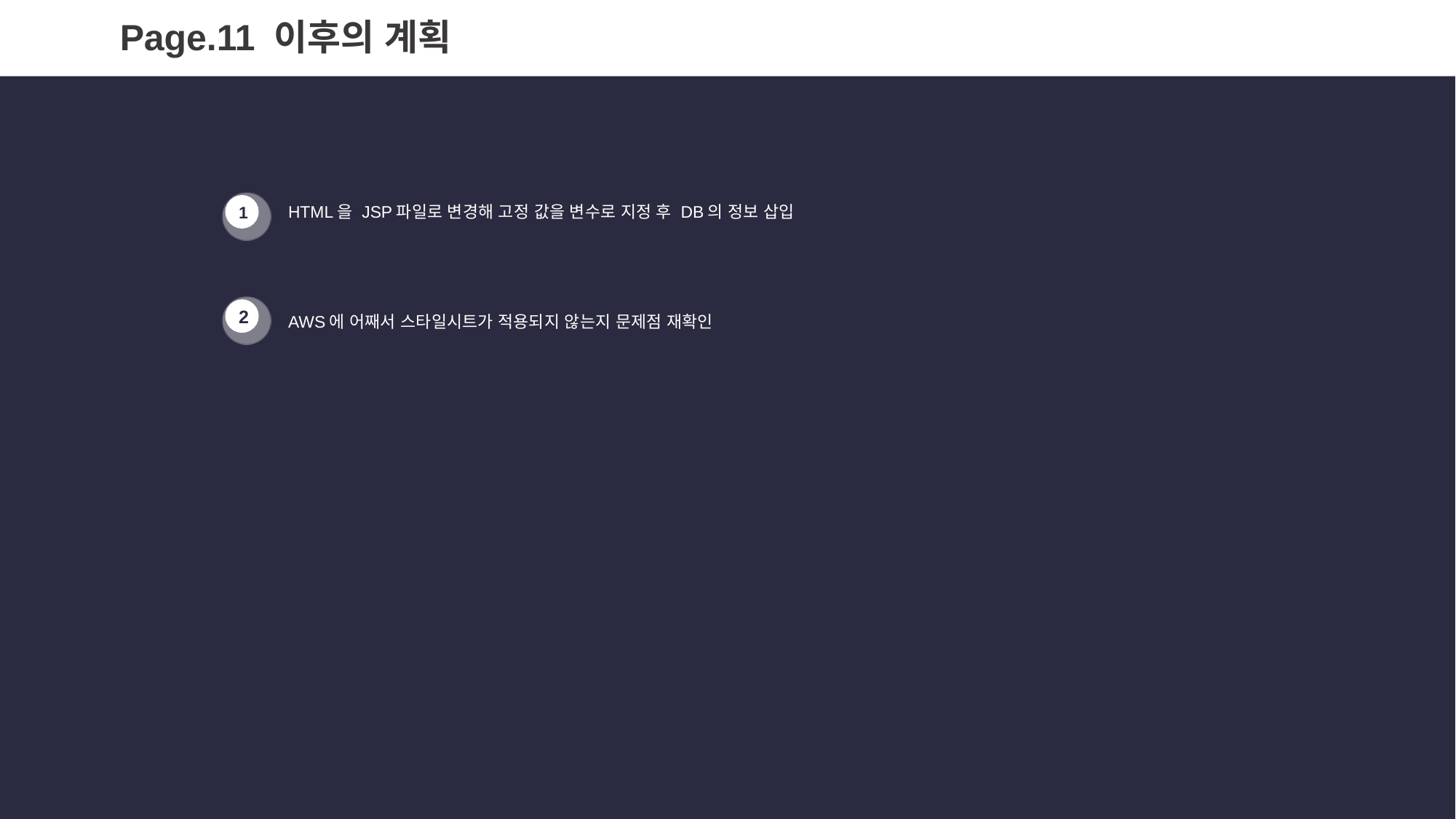

Page.11 이후의 계획
HTML을 JSP파일로 변경해 고정 값을 변수로 지정 후 DB의 정보 삽입
1
AWS에 어째서 스타일시트가 적용되지 않는지 문제점 재확인
2